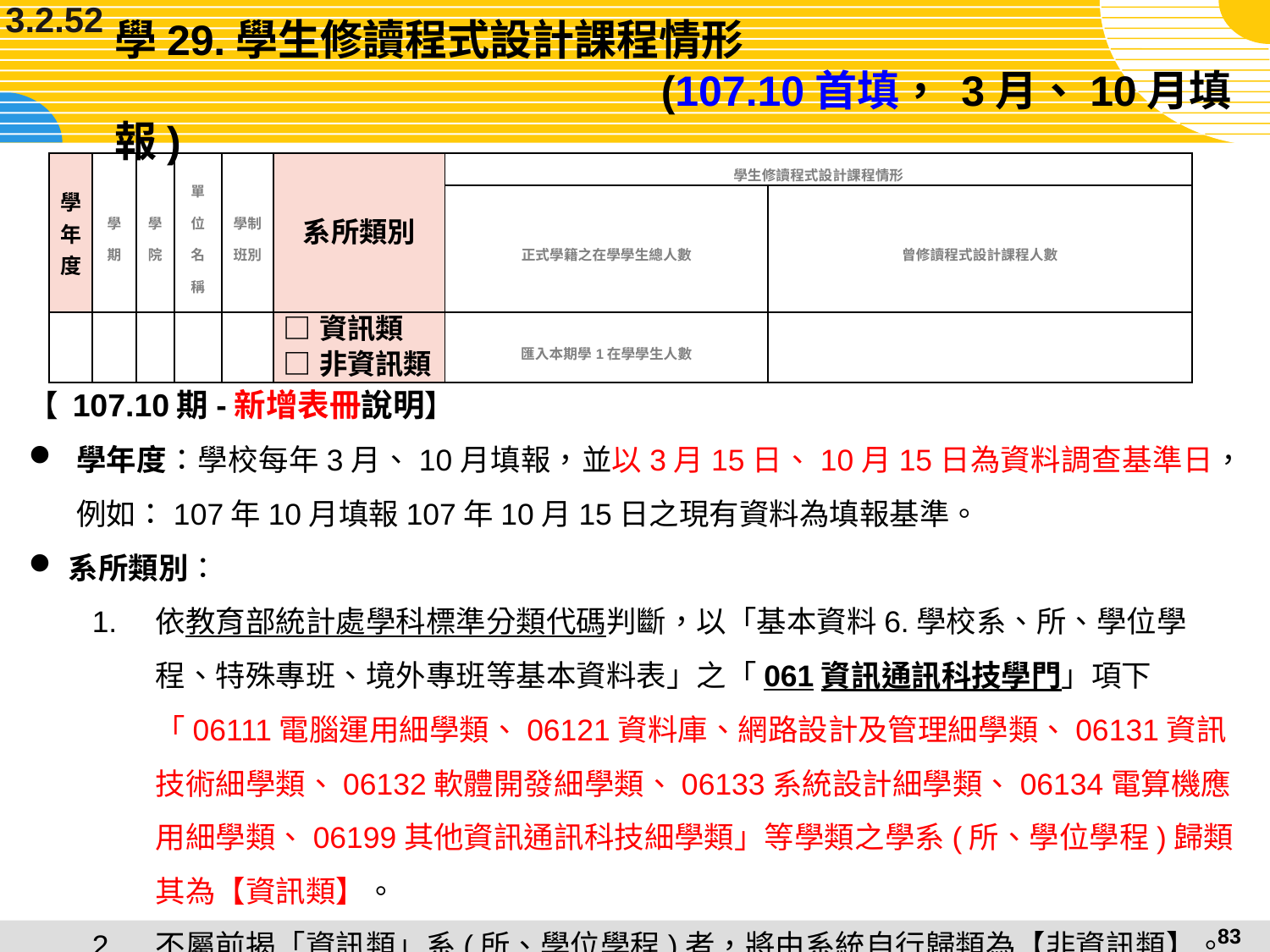

3.2.52
# 學29.學生修讀程式設計課程情形 (107.10首填， 3月、10月填報)
| 學年度 | 學期 | 學院 | 單位名稱 | 學制班別 | 系所類別 | 學生修讀程式設計課程情形 |  |
| --- | --- | --- | --- | --- | --- | --- | --- |
|  |  |  |  |  |  | 正式學籍之在學學生總人數 | 曾修讀程式設計課程人數 |
|  |  |  |  |  | □資訊類 □非資訊類 | 匯入本期學1在學學生人數 |  |
【 107.10期-新增表冊說明】
學年度：學校每年3月、10月填報，並以3月15日、10月15日為資料調查基準日，例如：107年10月填報107年10月15日之現有資料為填報基準。
系所類別：
依教育部統計處學科標準分類代碼判斷，以「基本資料6.學校系、所、學位學程、特殊專班、境外專班等基本資料表」之「061資訊通訊科技學門」項下「06111電腦運用細學類、06121資料庫、網路設計及管理細學類、06131資訊技術細學類、06132軟體開發細學類、06133系統設計細學類、06134電算機應用細學類、06199其他資訊通訊科技細學類」等學類之學系(所、學位學程)歸類其為【資訊類】。
不屬前揭「資訊類」系(所、學位學程)者，將由系統自行歸類為【非資訊類】。